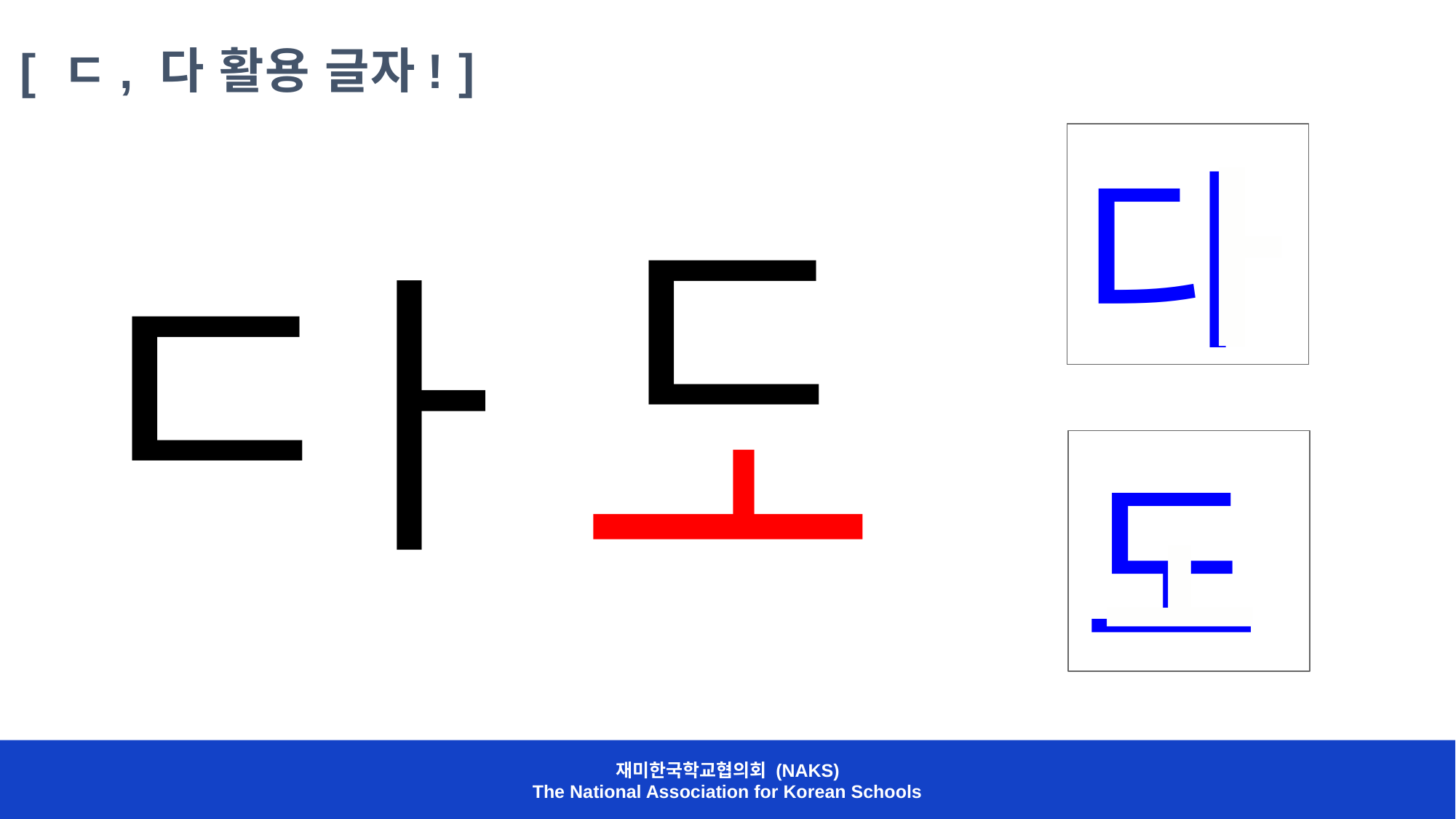

[ ㄷ, 다 활용 글자! ]
다
ㅏ
ㄷ
ㄷ
ㅏ
ㅓ
도
ㅗ
재미한국학교협의회 (NAKS)
The National Association for Korean Schools